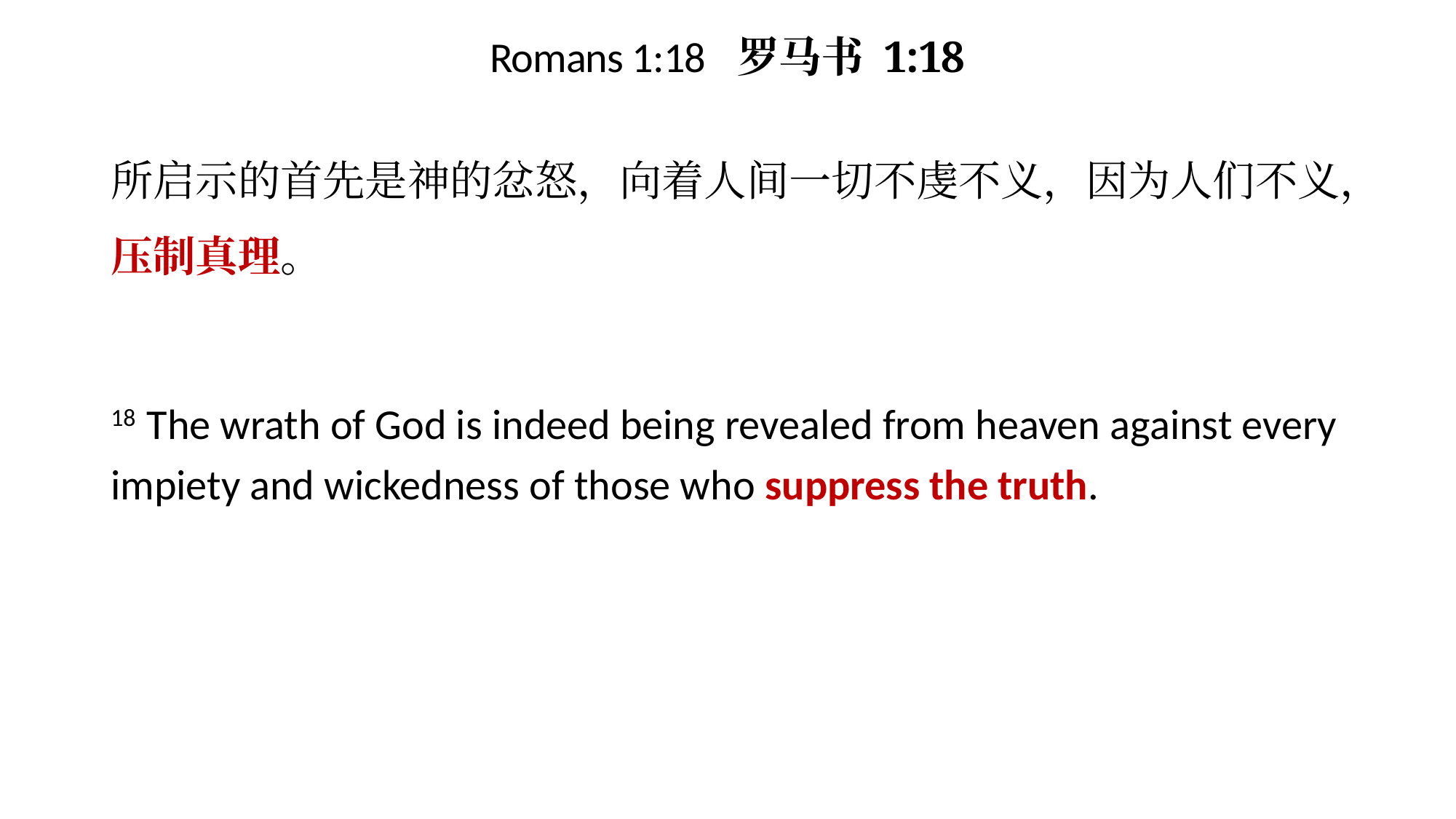

# Romans 1:18  罗马书 1:18
所启示的首先是神的忿怒，向着人间一切不虔不义，因为人们不义，压制真理。

18  The wrath of God is indeed being revealed from heaven against every impiety and wickedness of those who suppress the truth.